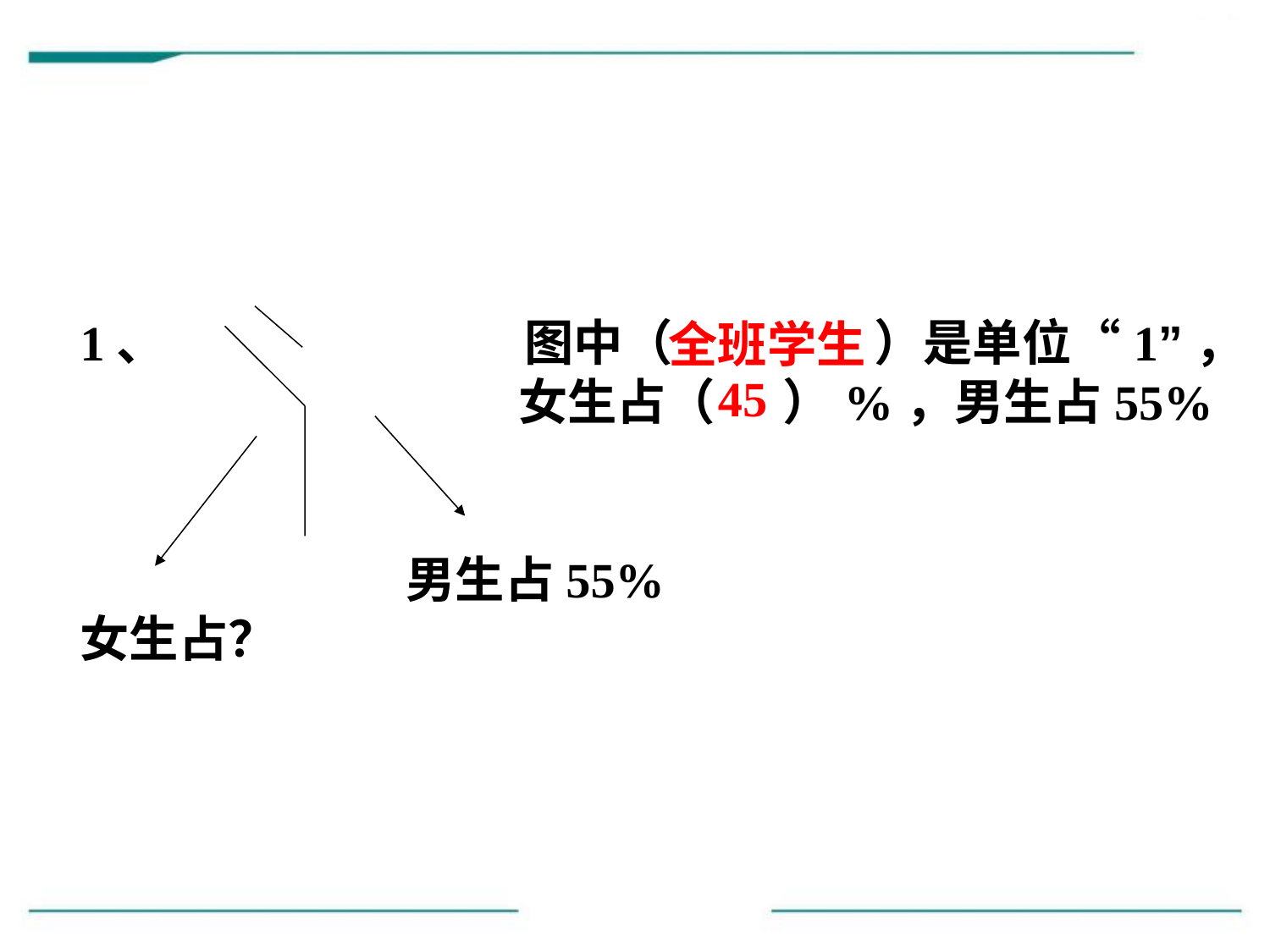

1、                                图中（                  ）是单位“1”，
                                      女生占（      ）%，男生占55%

                            男生占55%
女生占？

全班学生

45